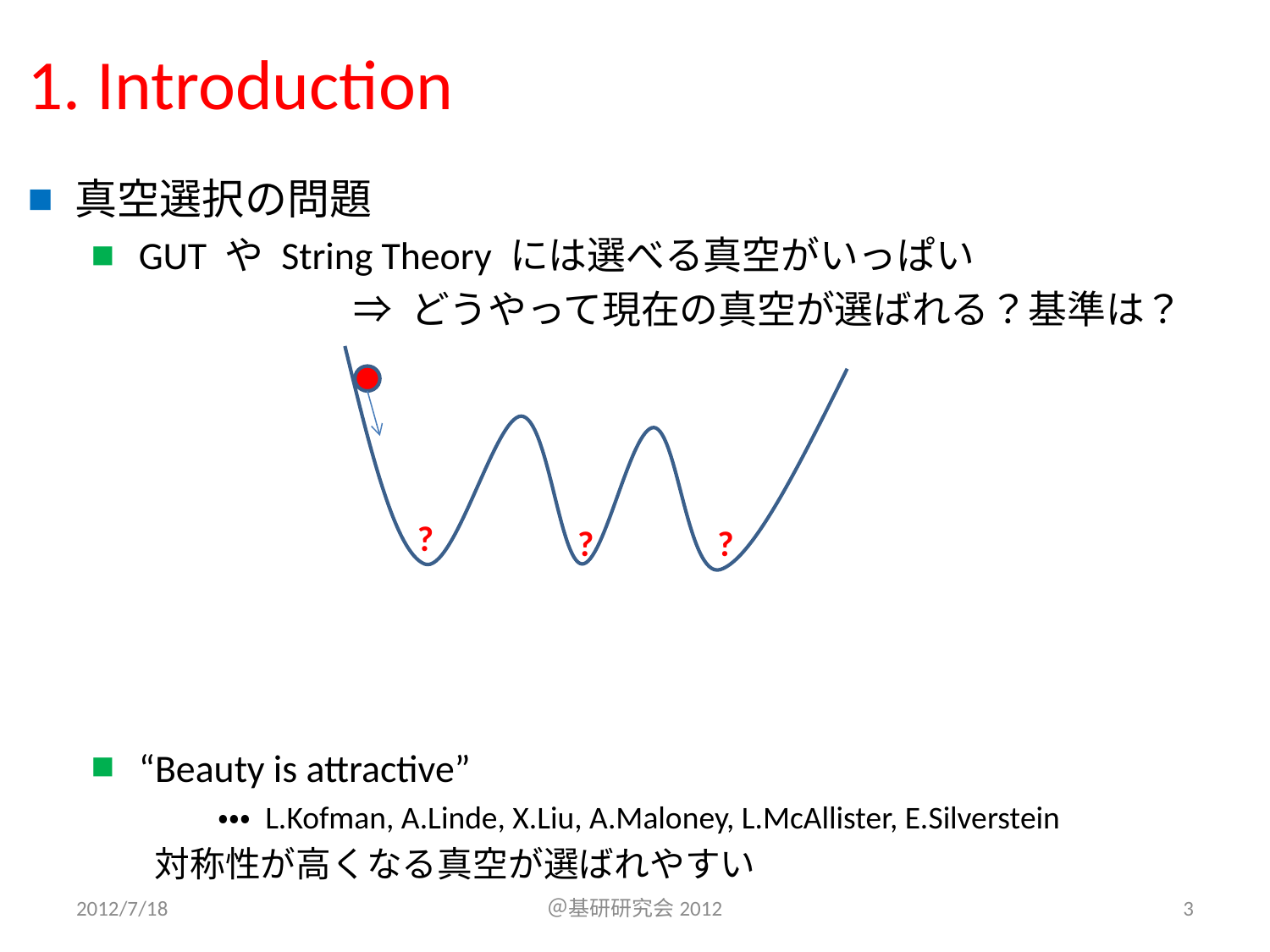

# 1. Introduction
真空選択の問題
GUT や String Theory には選べる真空がいっぱい
		 ⇒ どうやって現在の真空が選ばれる？基準は？

“Beauty is attractive”
・・・ L.Kofman, A.Linde, X.Liu, A.Maloney, L.McAllister, E.Silverstein
対称性が高くなる真空が選ばれやすい

?
?
?
2012/7/18
＠基研研究会2012
3